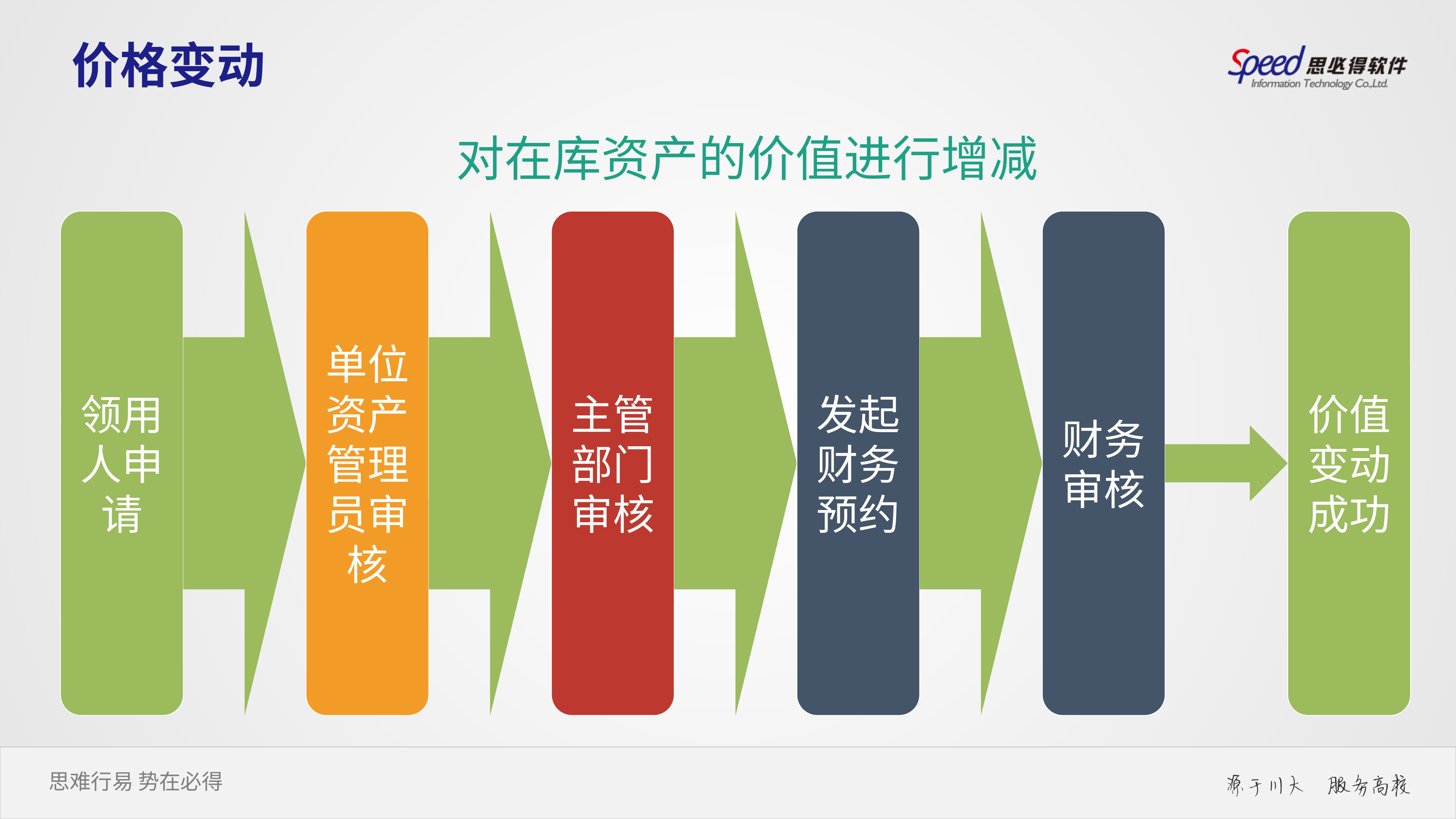

# 价格变动
对在库资产的价值进行增减
主管部门审核
领用人申请
单位资产管理员审核
发起财务预约
财务审核
价值变动成功